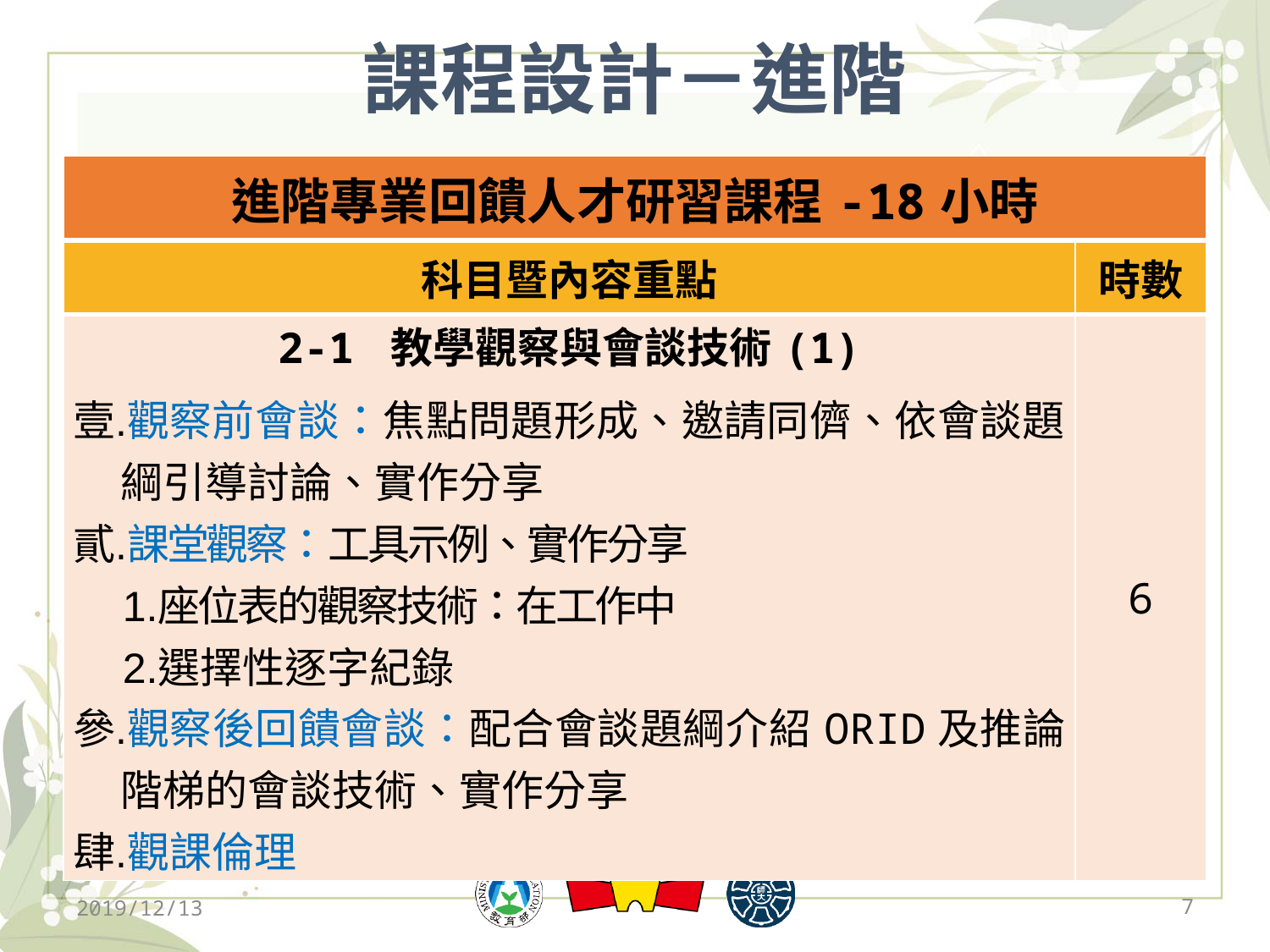

# 課程設計－進階
| 進階專業回饋人才研習課程-18小時 |  |
| --- | --- |
| 科目暨內容重點 | 時數 |
| 2-1 教學觀察與會談技術(1) 觀察前會談：焦點問題形成、邀請同儕、依會談題綱引導討論、實作分享 課堂觀察：工具示例、實作分享 座位表的觀察技術：在工作中 選擇性逐字紀錄 觀察後回饋會談：配合會談題綱介紹ORID及推論階梯的會談技術、實作分享 觀課倫理 | 6 |
2019/12/13
7